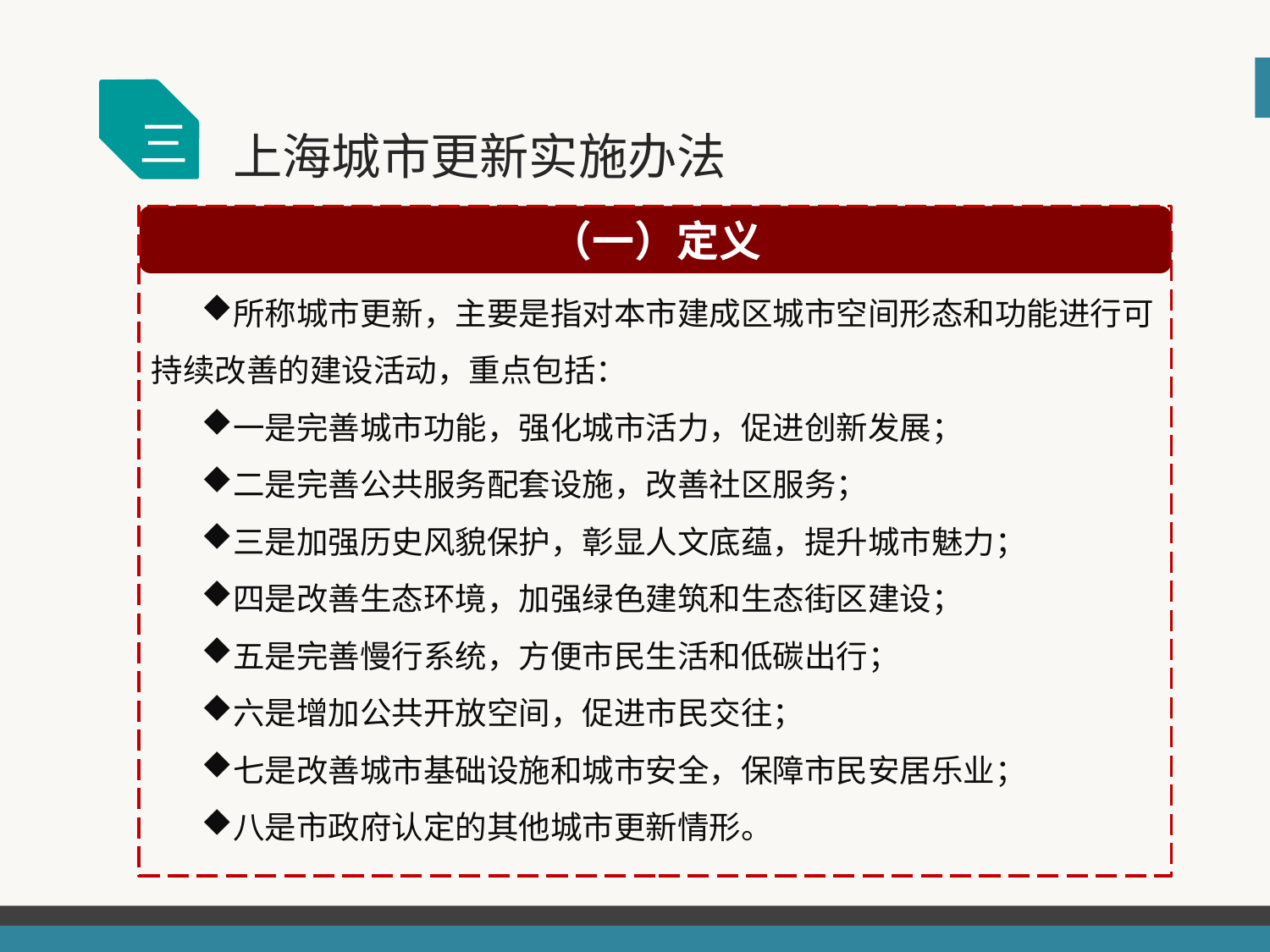

三
上海城市更新实施办法

所称城市更新，主要是指对本市建成区城市空间形态和功能进行可持续改善的建设活动，重点包括：
一是完善城市功能，强化城市活力，促进创新发展；
二是完善公共服务配套设施，改善社区服务；
三是加强历史风貌保护，彰显人文底蕴，提升城市魅力；
四是改善生态环境，加强绿色建筑和生态街区建设；
五是完善慢行系统，方便市民生活和低碳出行；
六是增加公共开放空间，促进市民交往；
七是改善城市基础设施和城市安全，保障市民安居乐业；
八是市政府认定的其他城市更新情形。

（一）定义